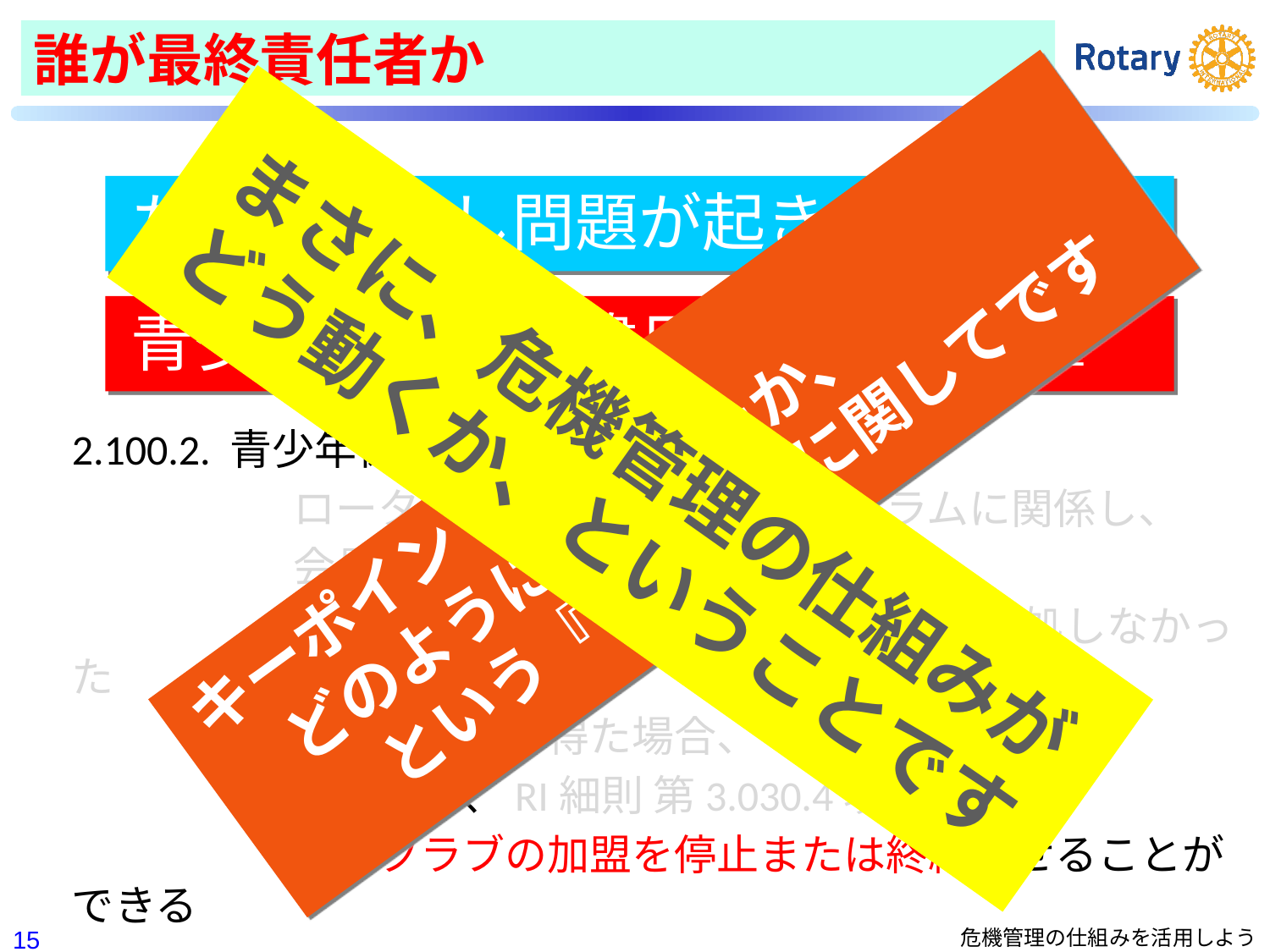

誰が最終責任者か

ただし：もし問題が起きると
青少年保護条例違反　ロータリー章典　2.100.2
キーポイントは、
　どのように対処したか、
　　という『手続き』に関してです

まさに、危機管理の仕組みが
どう動くか、ということです

2.100.2. 青少年保護法の順守を怠った場合
　　　　　 ロータリー関連の青少年プログラムに関係し、
　　　　　 会員が青少年保護に関する法律に
　　　　　 違反 したという申し立てにクラブが対処しなかった
　　　　　 という情報を得た場合、
　　　　　 理事会は、RI細則 第3.030.4項に従って、
　　　　　 このクラブの加盟を停止または終結させることができる
　　　　　　						（2007年6月）
15
危機管理の仕組みを活用しよう